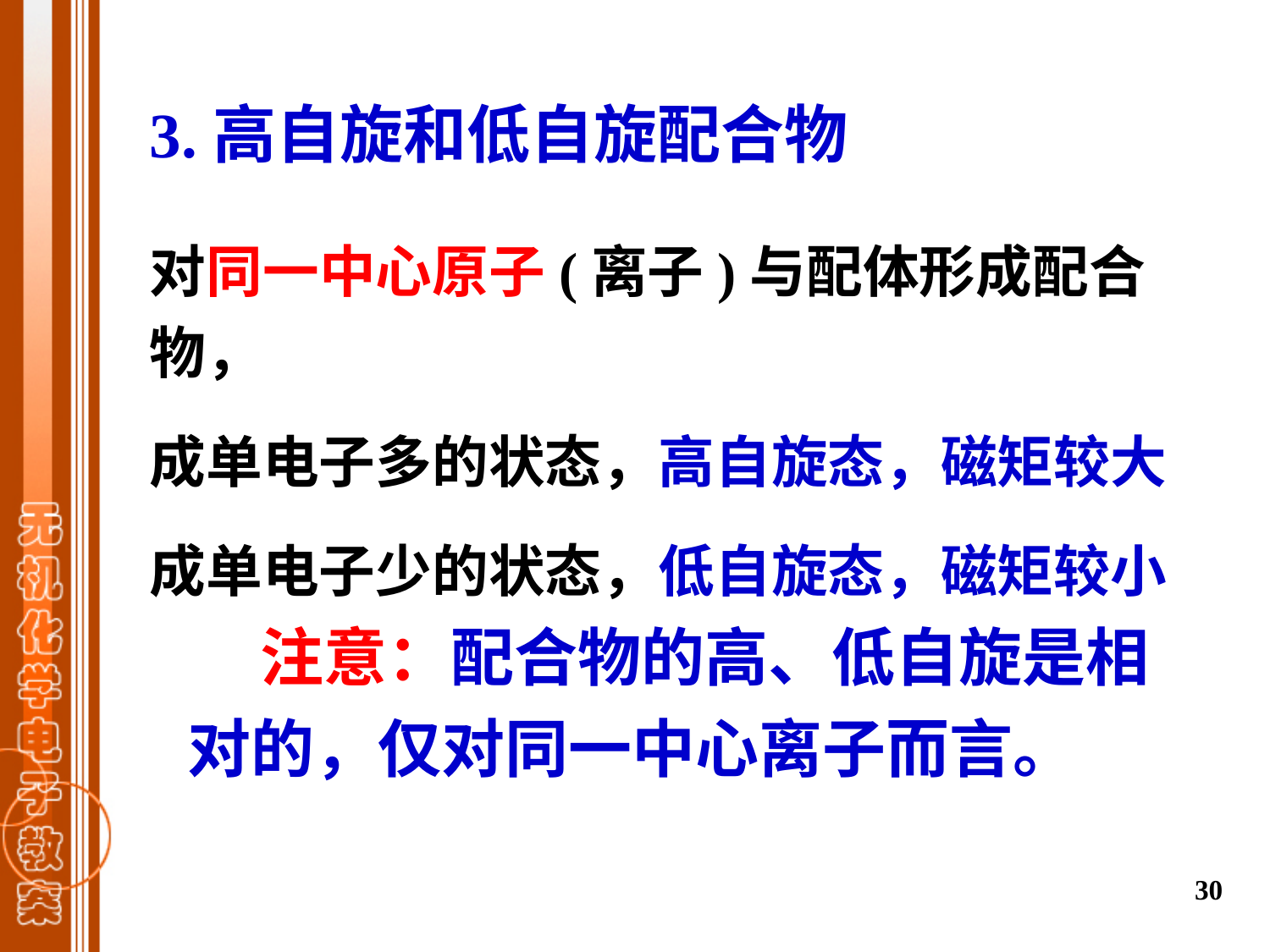

3.高自旋和低自旋配合物
对同一中心原子(离子)与配体形成配合物，
成单电子多的状态，高自旋态，磁矩较大
成单电子少的状态，低自旋态，磁矩较小
    注意：配合物的高、低自旋是相对的，仅对同一中心离子而言。
30